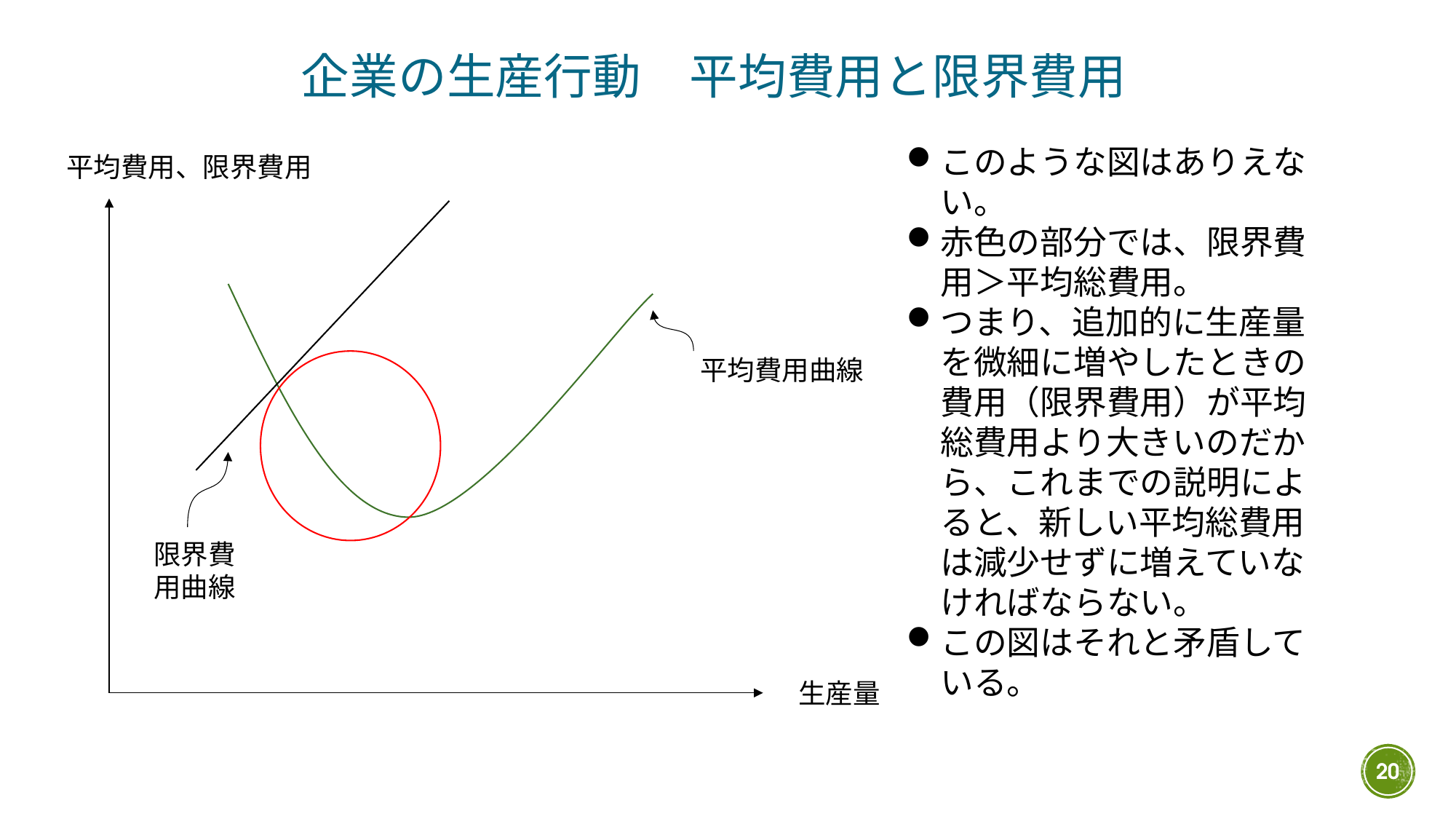

企業の生産行動　平均費用と限界費用

このような図はありえない。
赤色の部分では、限界費用＞平均総費用。
つまり、追加的に生産量を微細に増やしたときの費用（限界費用）が平均総費用より大きいのだから、これまでの説明によると、新しい平均総費用は減少せずに増えていなければならない。
この図はそれと矛盾している。
平均費用、限界費用

平均費用曲線

限界費用曲線
生産量
20